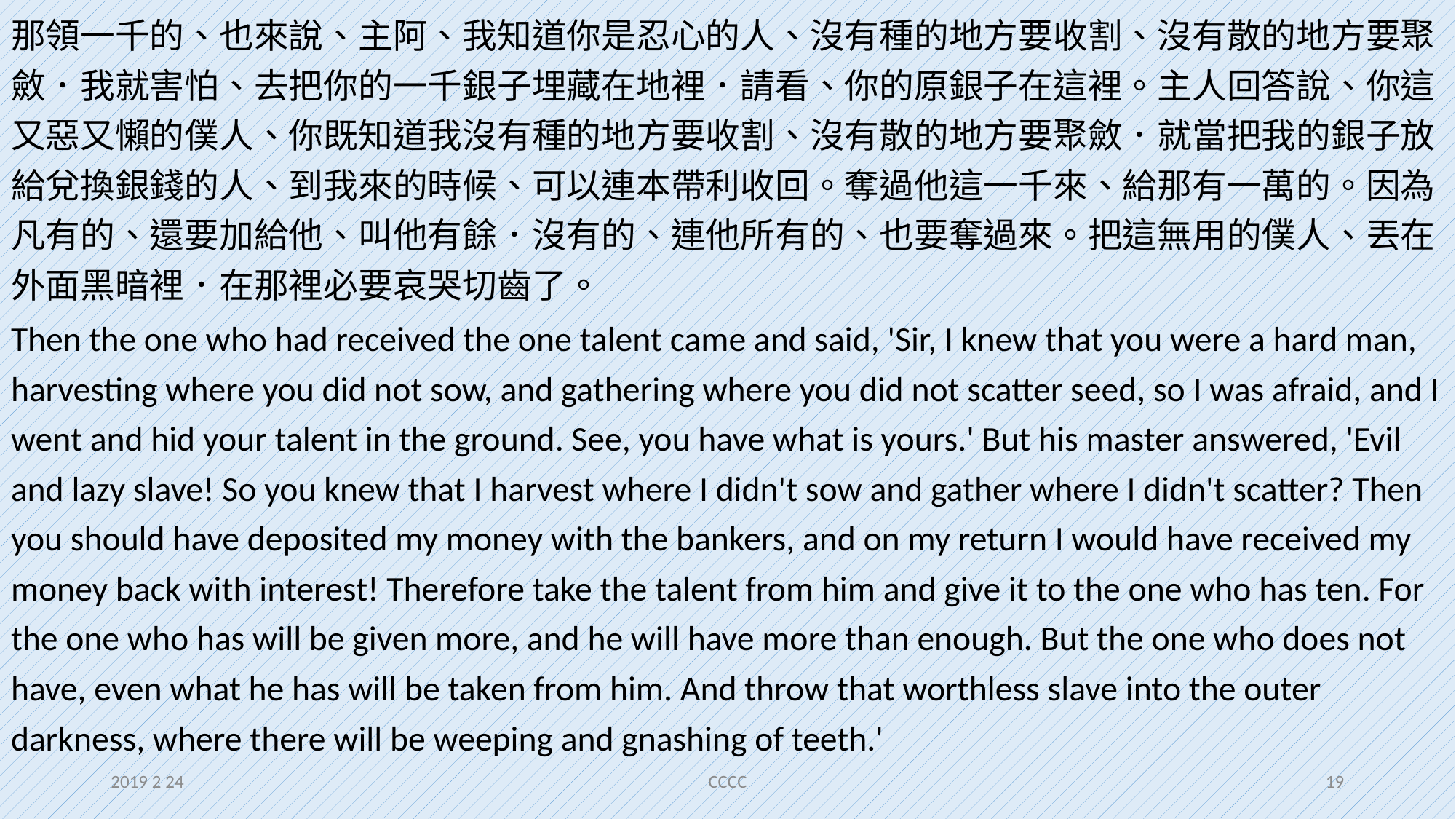

那領一千的、也來說、主阿、我知道你是忍心的人、沒有種的地方要收割、沒有散的地方要聚斂．我就害怕、去把你的一千銀子埋藏在地裡．請看、你的原銀子在這裡。主人回答說、你這又惡又懶的僕人、你既知道我沒有種的地方要收割、沒有散的地方要聚斂．就當把我的銀子放給兌換銀錢的人、到我來的時候、可以連本帶利收回。奪過他這一千來、給那有一萬的。因為凡有的、還要加給他、叫他有餘．沒有的、連他所有的、也要奪過來。把這無用的僕人、丟在外面黑暗裡．在那裡必要哀哭切齒了。
Then the one who had received the one talent came and said, 'Sir, I knew that you were a hard man, harvesting where you did not sow, and gathering where you did not scatter seed, so I was afraid, and I went and hid your talent in the ground. See, you have what is yours.' But his master answered, 'Evil and lazy slave! So you knew that I harvest where I didn't sow and gather where I didn't scatter? Then you should have deposited my money with the bankers, and on my return I would have received my money back with interest! Therefore take the talent from him and give it to the one who has ten. For the one who has will be given more, and he will have more than enough. But the one who does not have, even what he has will be taken from him. And throw that worthless slave into the outer darkness, where there will be weeping and gnashing of teeth.'
2019 2 24
CCCC
19